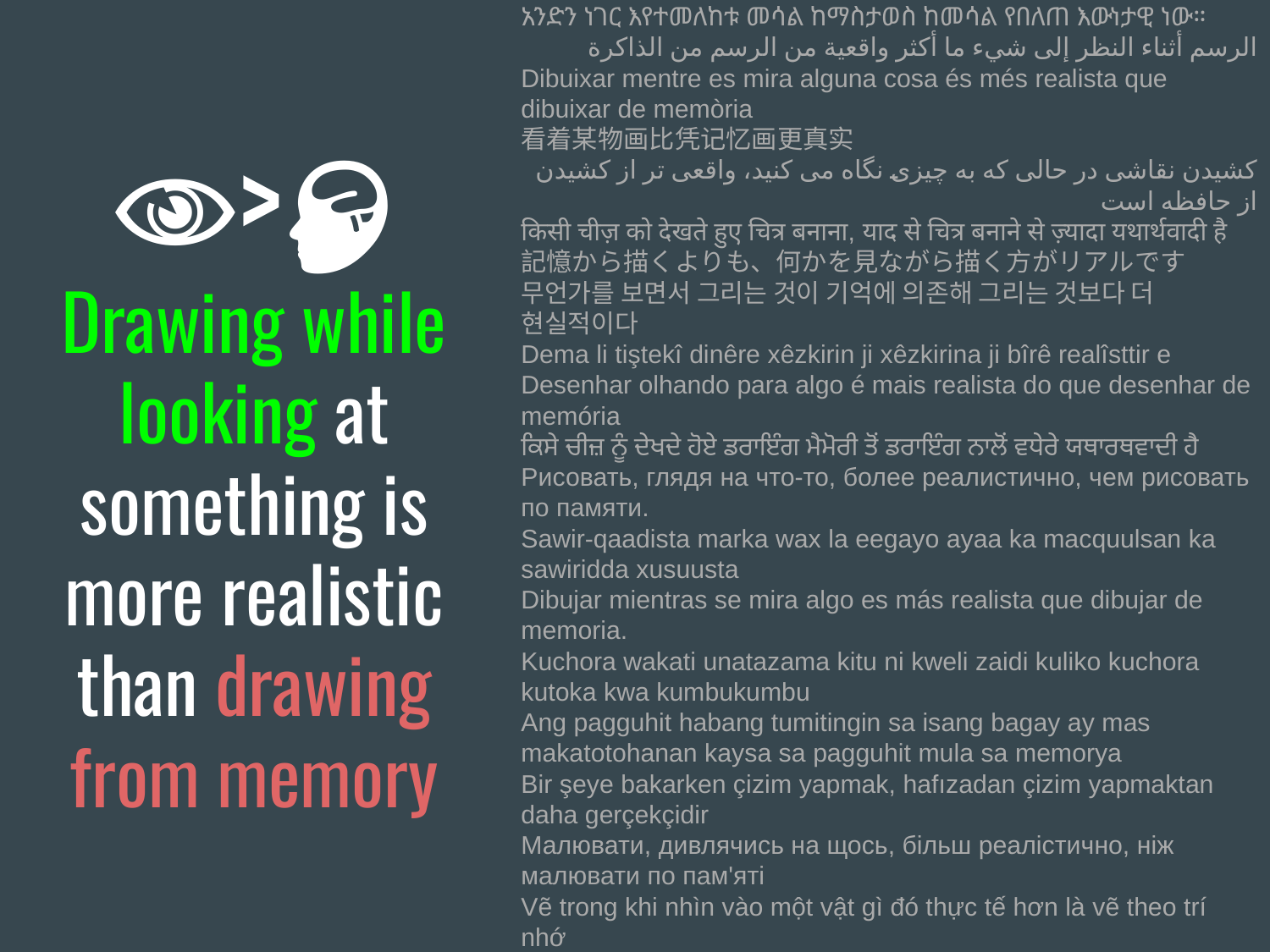

👁️>🧠
Drawing while looking at something is more realistic than drawing from memory
አንድን ነገር እየተመለከቱ መሳል ከማስታወስ ከመሳል የበለጠ እውነታዊ ነው።
الرسم أثناء النظر إلى شيء ما أكثر واقعية من الرسم من الذاكرة
Dibuixar mentre es mira alguna cosa és més realista que dibuixar de memòria
看着某物画比凭记忆画更真实
کشیدن نقاشی در حالی که به چیزی نگاه می کنید، واقعی تر از کشیدن از حافظه است
किसी चीज़ को देखते हुए चित्र बनाना, याद से चित्र बनाने से ज़्यादा यथार्थवादी है
記憶から描くよりも、何かを見ながら描く方がリアルです
무언가를 보면서 그리는 것이 기억에 의존해 그리는 것보다 더 현실적이다
Dema li tiştekî dinêre xêzkirin ji xêzkirina ji bîrê realîsttir e
Desenhar olhando para algo é mais realista do que desenhar de memória
ਕਿਸੇ ਚੀਜ਼ ਨੂੰ ਦੇਖਦੇ ਹੋਏ ਡਰਾਇੰਗ ਮੈਮੋਰੀ ਤੋਂ ਡਰਾਇੰਗ ਨਾਲੋਂ ਵਧੇਰੇ ਯਥਾਰਥਵਾਦੀ ਹੈ
Рисовать, глядя на что-то, более реалистично, чем рисовать по памяти.
Sawir-qaadista marka wax la eegayo ayaa ka macquulsan ka sawiridda xusuusta
Dibujar mientras se mira algo es más realista que dibujar de memoria.
Kuchora wakati unatazama kitu ni kweli zaidi kuliko kuchora kutoka kwa kumbukumbu
Ang pagguhit habang tumitingin sa isang bagay ay mas makatotohanan kaysa sa pagguhit mula sa memorya
Bir şeye bakarken çizim yapmak, hafızadan çizim yapmaktan daha gerçekçidir
Малювати, дивлячись на щось, більш реалістично, ніж малювати по пам'яті
Vẽ trong khi nhìn vào một vật gì đó thực tế hơn là vẽ theo trí nhớ